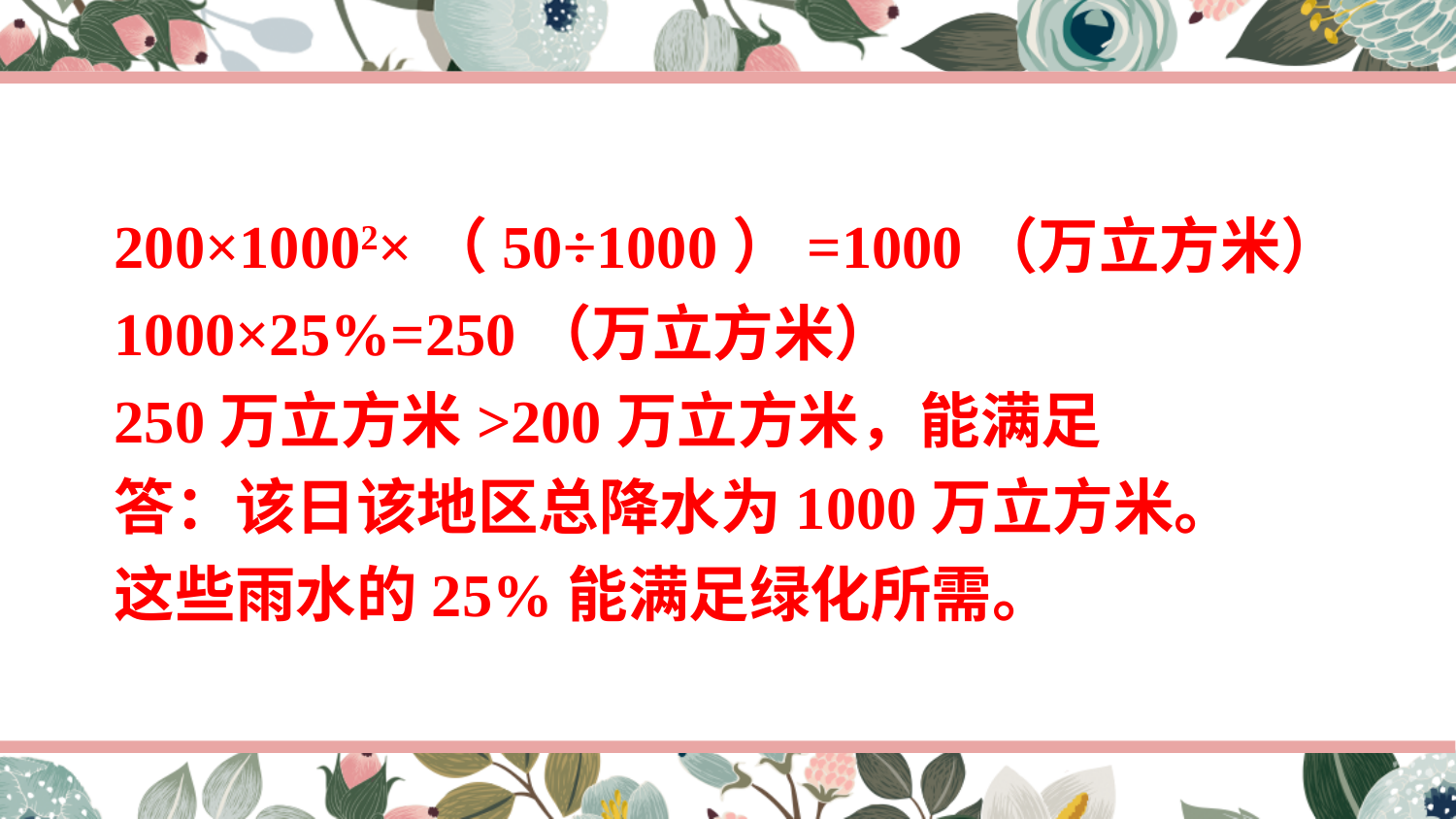

200×10002×（50÷1000）=1000（万立方米）
1000×25%=250（万立方米）
250万立方米>200万立方米，能满足
答：该日该地区总降水为1000万立方米。
这些雨水的25%能满足绿化所需。